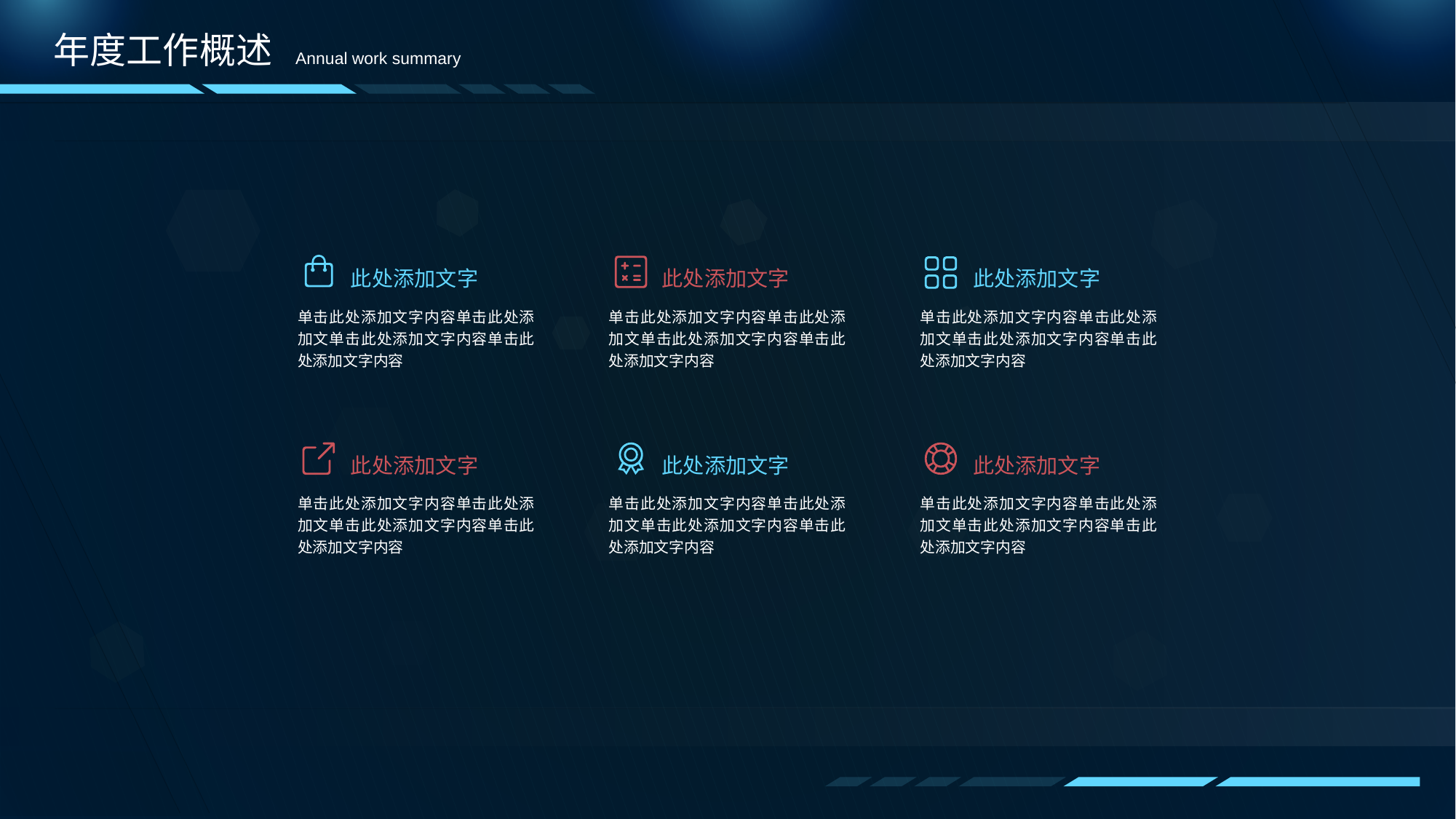

年度工作概述
Annual work summary

此处添加文字
此处添加文字
此处添加文字

单击此处添加文字内容单击此处添加文单击此处添加文字内容单击此处添加文字内容
单击此处添加文字内容单击此处添加文单击此处添加文字内容单击此处添加文字内容
单击此处添加文字内容单击此处添加文单击此处添加文字内容单击此处添加文字内容
此处添加文字
此处添加文字
此处添加文字

单击此处添加文字内容单击此处添加文单击此处添加文字内容单击此处添加文字内容
单击此处添加文字内容单击此处添加文单击此处添加文字内容单击此处添加文字内容
单击此处添加文字内容单击此处添加文单击此处添加文字内容单击此处添加文字内容